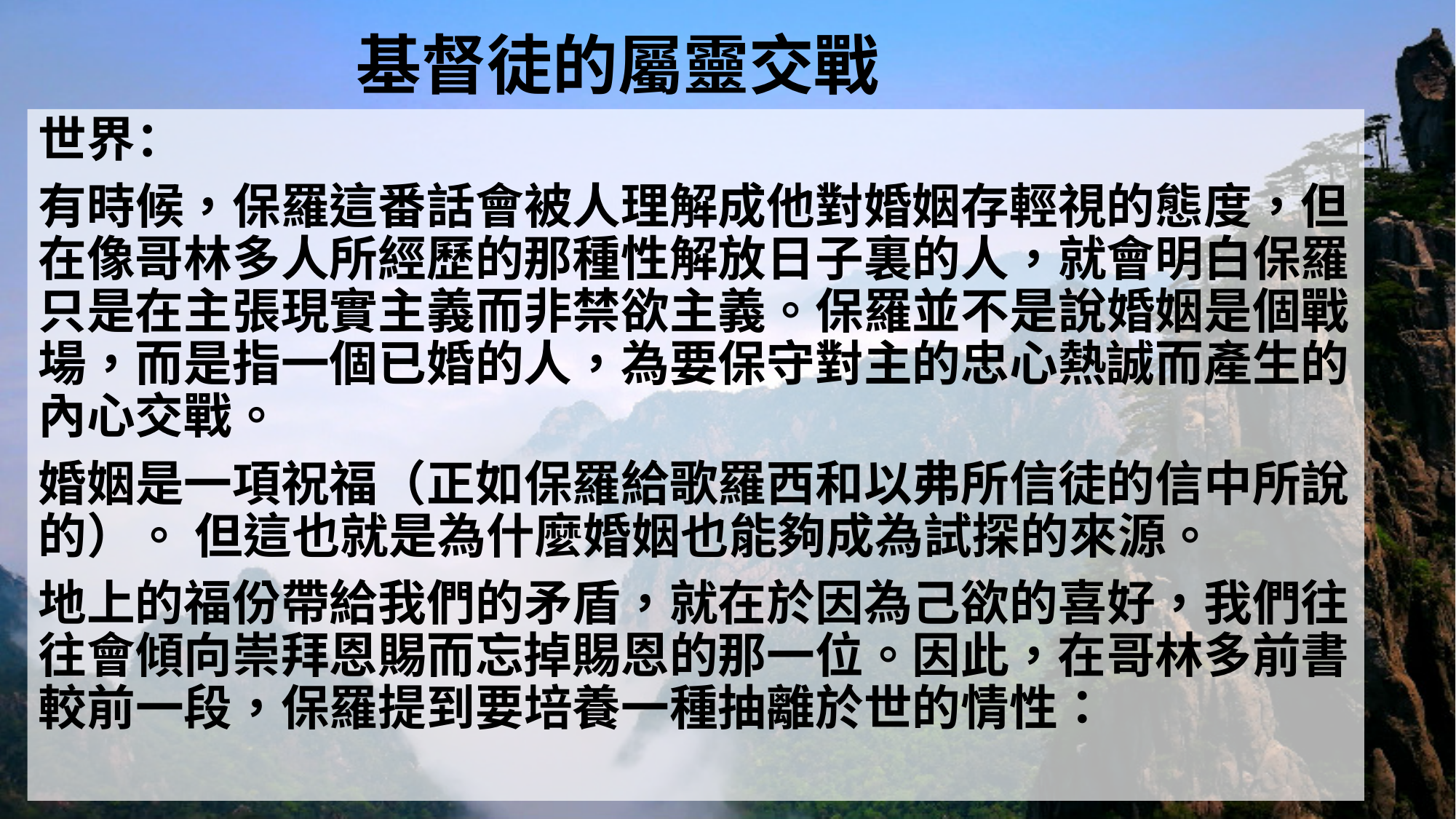

# 基督徒的屬靈交戰
世界：
有時候，保羅這番話會被人理解成他對婚姻存輕視的態度，但在像哥林多人所經歷的那種性解放日子裏的人，就會明白保羅只是在主張現實主義而非禁欲主義。保羅並不是說婚姻是個戰場，而是指一個已婚的人，為要保守對主的忠心熱誠而產生的內心交戰。
婚姻是一項祝福（正如保羅給歌羅西和以弗所信徒的信中所說的）。 但這也就是為什麼婚姻也能夠成為試探的來源。
地上的福份帶給我們的矛盾，就在於因為己欲的喜好，我們往往會傾向崇拜恩賜而忘掉賜恩的那一位。因此，在哥林多前書較前一段，保羅提到要培養一種抽離於世的情性：